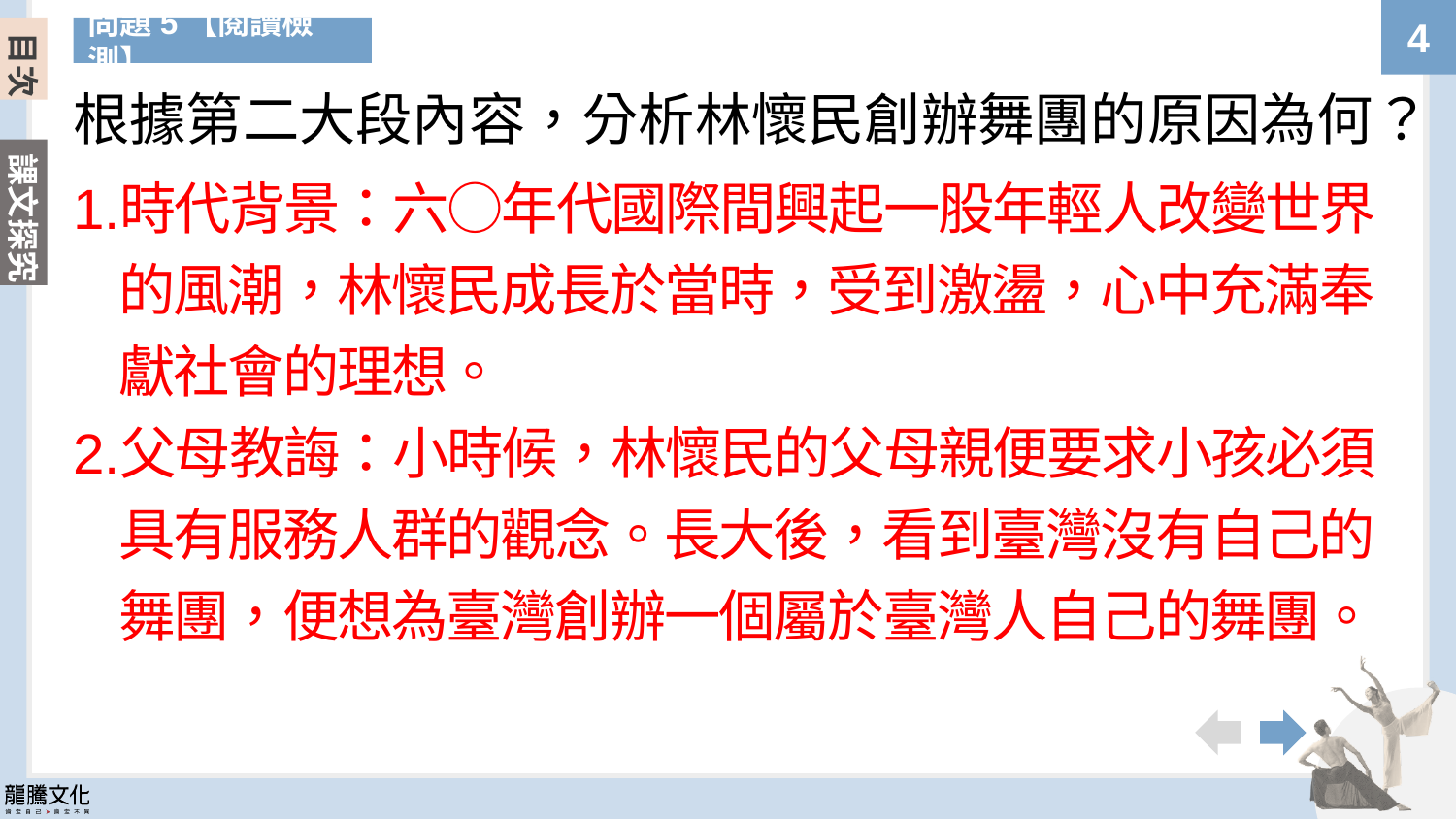

目次
問題5【閱讀檢測】
根據第二大段內容，分析林懷民創辦舞團的原因為何？
時代背景：六○年代國際間興起一股年輕人改變世界的風潮，林懷民成長於當時，受到激盪，心中充滿奉獻社會的理想。
父母教誨：小時候，林懷民的父母親便要求小孩必須具有服務人群的觀念。長大後，看到臺灣沒有自己的舞團，便想為臺灣創辦一個屬於臺灣人自己的舞團。